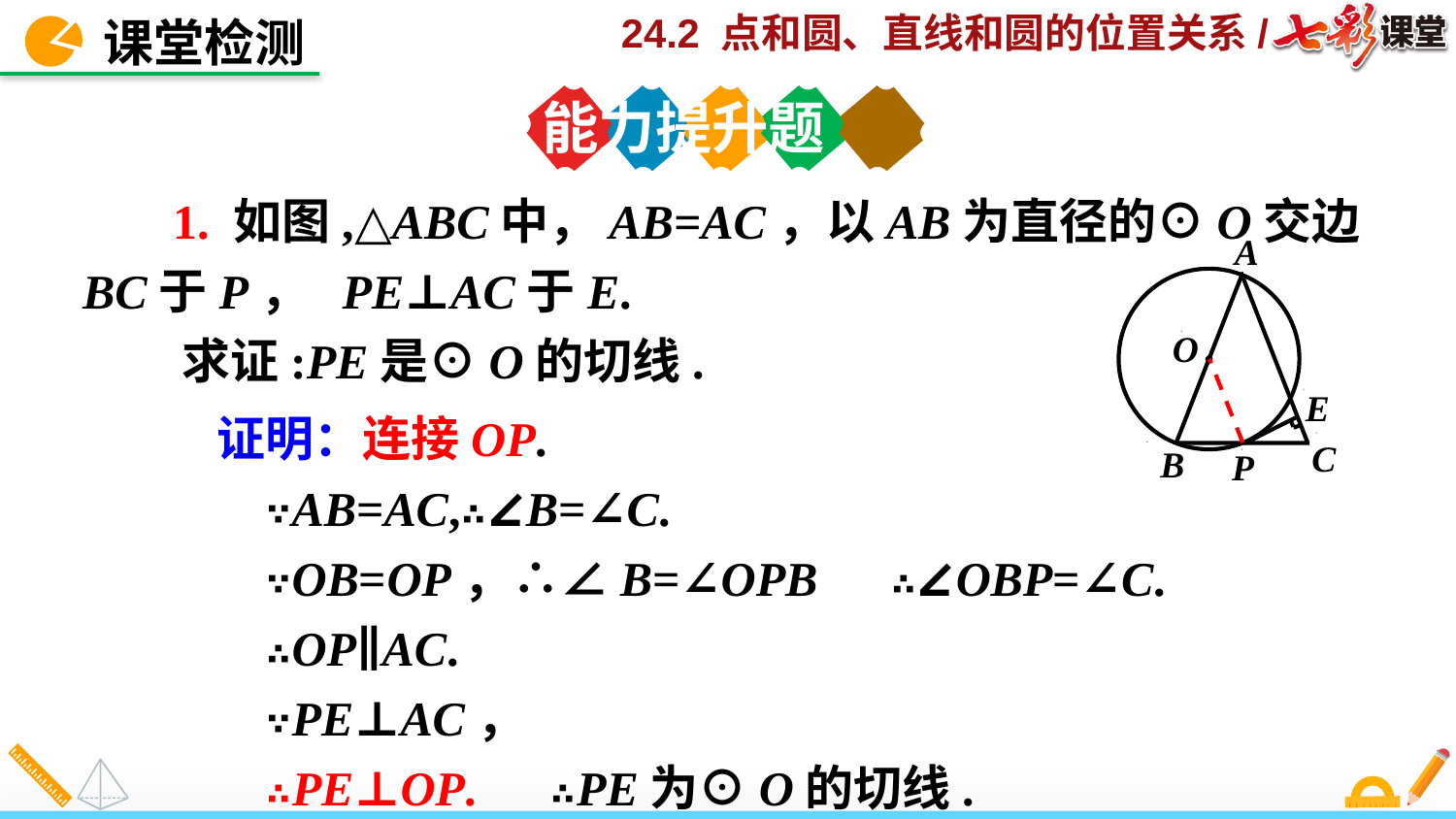

课堂检测

能力提升题

            1. 如图,△ABC中，AB=AC，以AB为直径的⊙O交边BC于P，  PE⊥AC于E.
             求证:PE是⊙O的切线.
A
A

O
O

E
证明：连接OP.
    ∵AB=AC,∴∠B=∠C.
    ∵OB=OP，∴∠B=∠OPB      ∴∠OBP=∠C.
    ∴OP∥AC.
    ∵PE⊥AC，
    ∴PE⊥OP.      ∴PE为⊙O的切线.
E

C
C
B
P
B

P